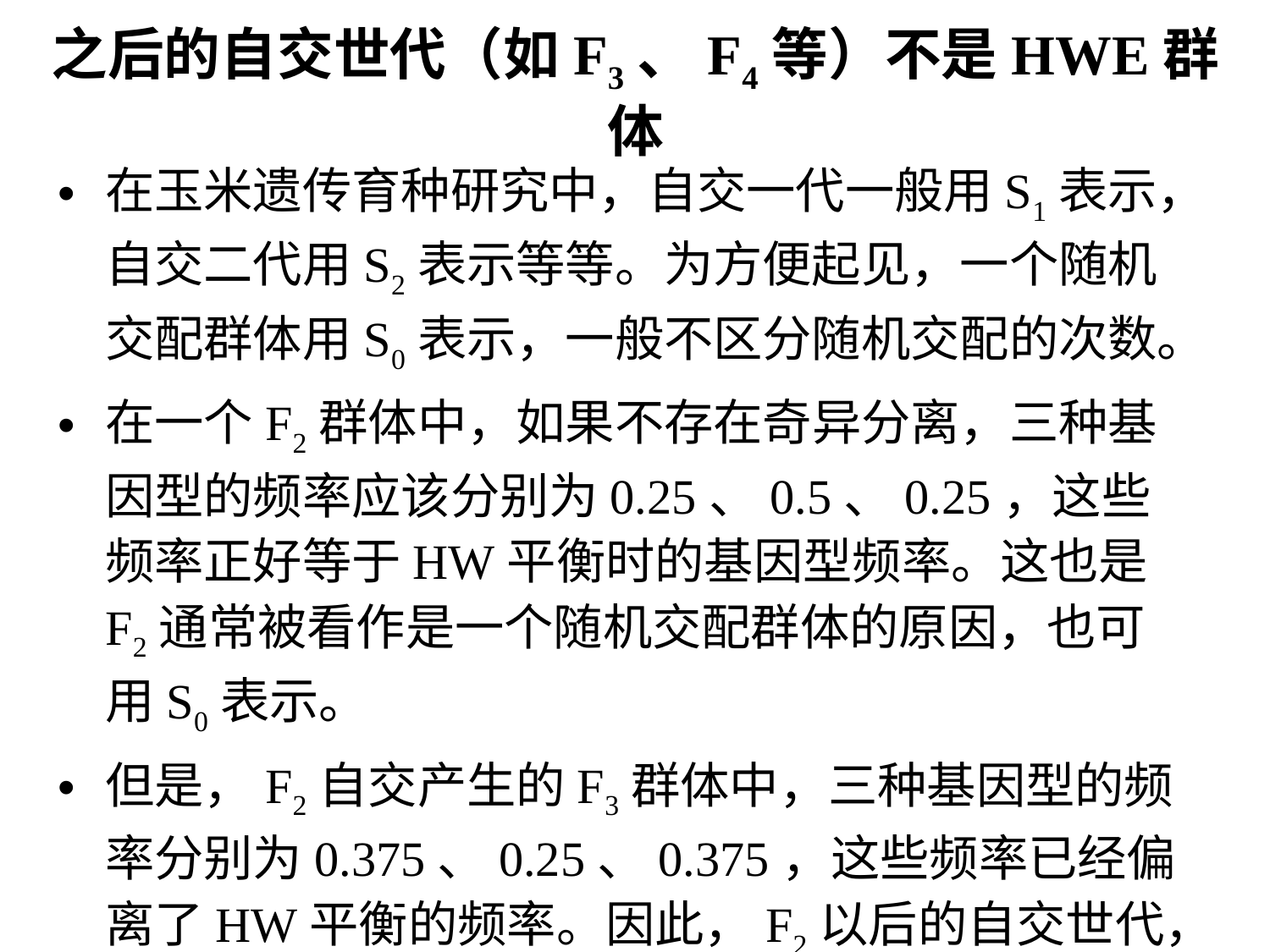

# 之后的自交世代（如F3、F4等）不是HWE群体
在玉米遗传育种研究中，自交一代一般用S1表示，自交二代用S2表示等等。为方便起见，一个随机交配群体用S0表示，一般不区分随机交配的次数。
在一个F2群体中，如果不存在奇异分离，三种基因型的频率应该分别为0.25、0.5、0.25，这些频率正好等于HW平衡时的基因型频率。这也是F2通常被看作是一个随机交配群体的原因，也可用S0表示。
但是，F2自交产生的F3群体中，三种基因型的频率分别为0.375、0.25、0.375，这些频率已经偏离了HW平衡的频率。因此，F2以后的自交世代，就不能再被看作随机交配群体了。